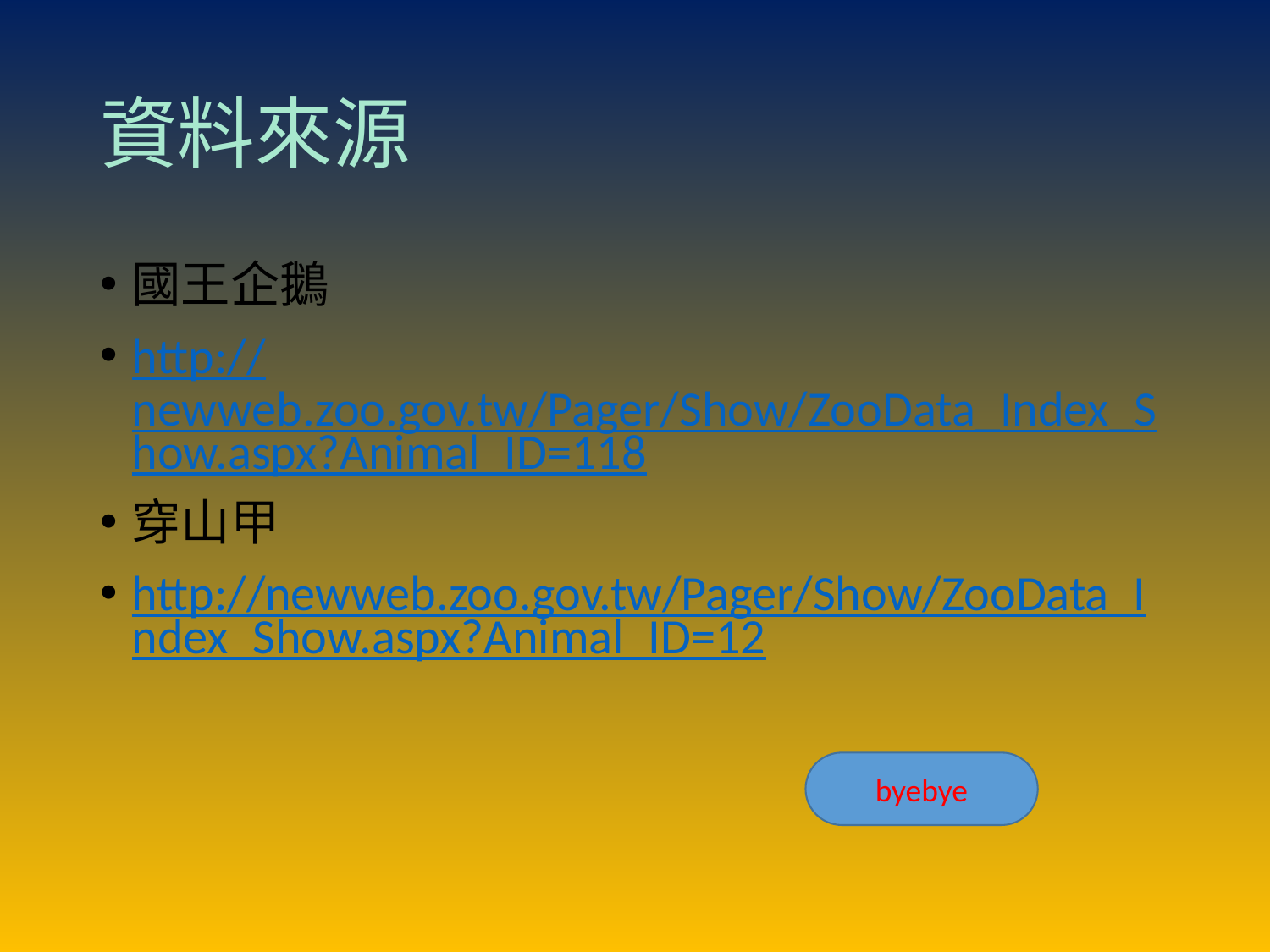

# 資料來源
國王企鵝
http://newweb.zoo.gov.tw/Pager/Show/ZooData_Index_Show.aspx?Animal_ID=118
穿山甲
http://newweb.zoo.gov.tw/Pager/Show/ZooData_Index_Show.aspx?Animal_ID=12
byebye